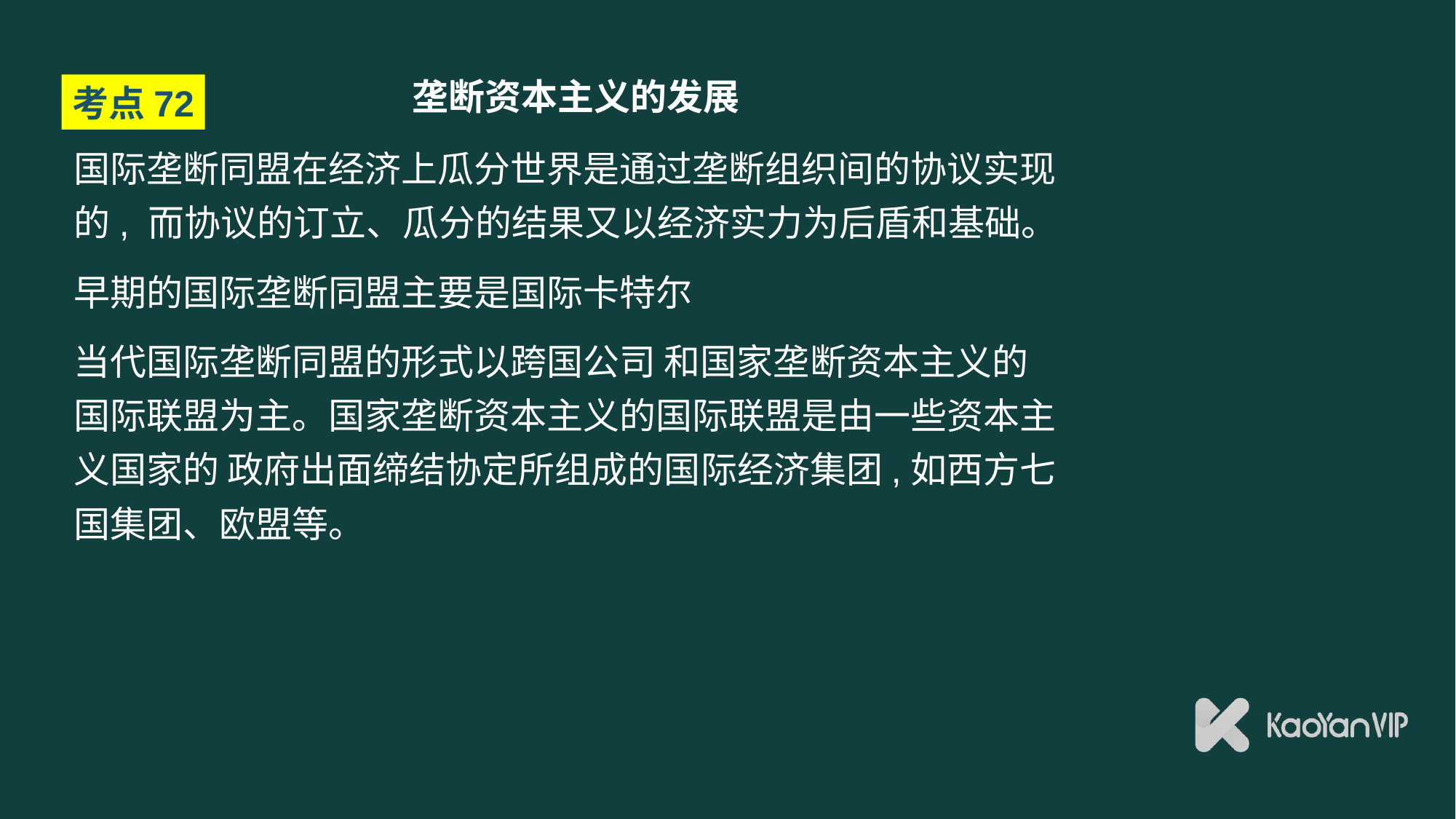

# 垄断资本主义的发展
考点72
国际垄断同盟在经济上瓜分世界是通过垄断组织间的协议实现的, 而协议的订立、瓜分的结果又以经济实力为后盾和基础。
早期的国际垄断同盟主要是国际卡特尔
当代国际垄断同盟的形式以跨国公司 和国家垄断资本主义的国际联盟为主。国家垄断资本主义的国际联盟是由一些资本主义国家的 政府出面缔结协定所组成的国际经济集团,如西方七国集团、欧盟等。